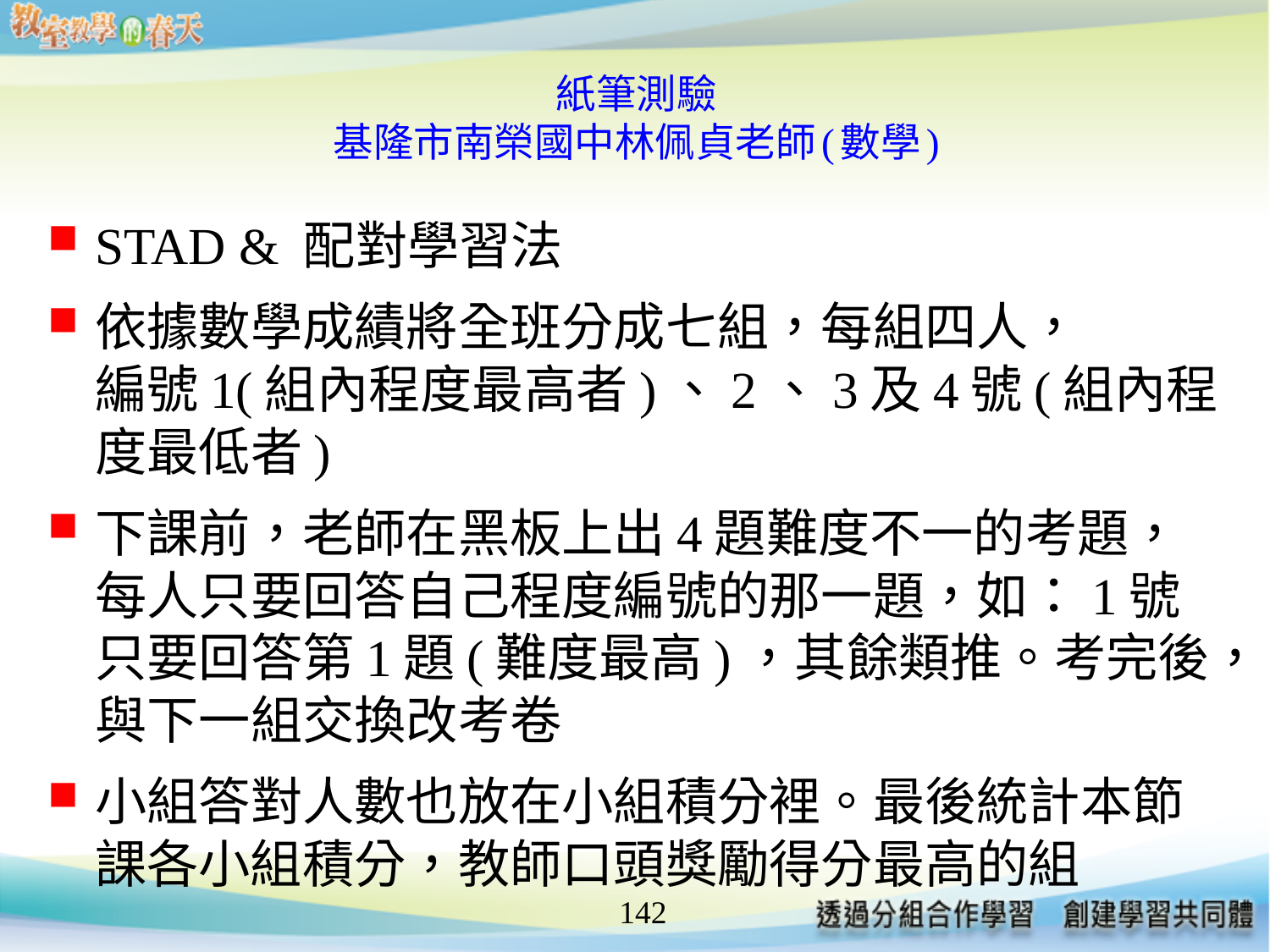

# 紙筆測驗 基隆市南榮國中林佩貞老師(數學)
STAD & 配對學習法
依據數學成績將全班分成七組，每組四人，
編號1(組內程度最高者)、2、3及4號(組內程度最低者)
下課前，老師在黑板上出4題難度不一的考題，每人只要回答自己程度編號的那一題，如：1號只要回答第1題(難度最高)，其餘類推。考完後，與下一組交換改考卷
小組答對人數也放在小組積分裡。最後統計本節課各小組積分，教師口頭獎勵得分最高的組

142